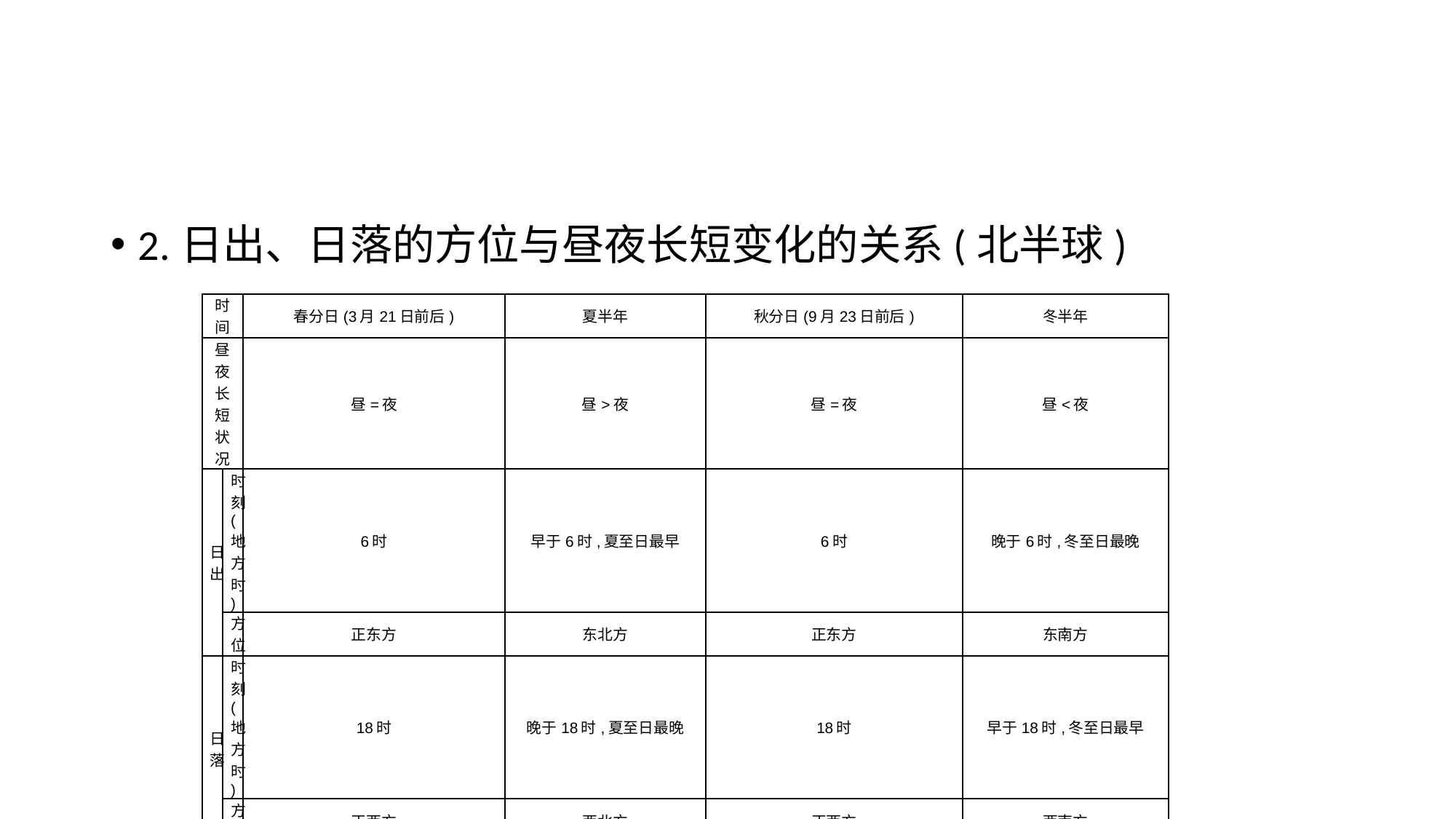

#
2.日出、日落的方位与昼夜长短变化的关系(北半球)
| 时间 |  | 春分日(3月21日前后) | 夏半年 | 秋分日(9月23日前后) | 冬半年 |
| --- | --- | --- | --- | --- | --- |
| 昼夜长短状况 |  | 昼=夜 | 昼>夜 | 昼=夜 | 昼<夜 |
| 日出 | 时刻(地方时) | 6时 | 早于6时,夏至日最早 | 6时 | 晚于6时,冬至日最晚 |
|  | 方位 | 正东方 | 东北方 | 正东方 | 东南方 |
| 日落 | 时刻(地方时) | 18时 | 晚于18时,夏至日最晚 | 18时 | 早于18时,冬至日最早 |
|  | 方位 | 正西方 | 西北方 | 正西方 | 西南方 |